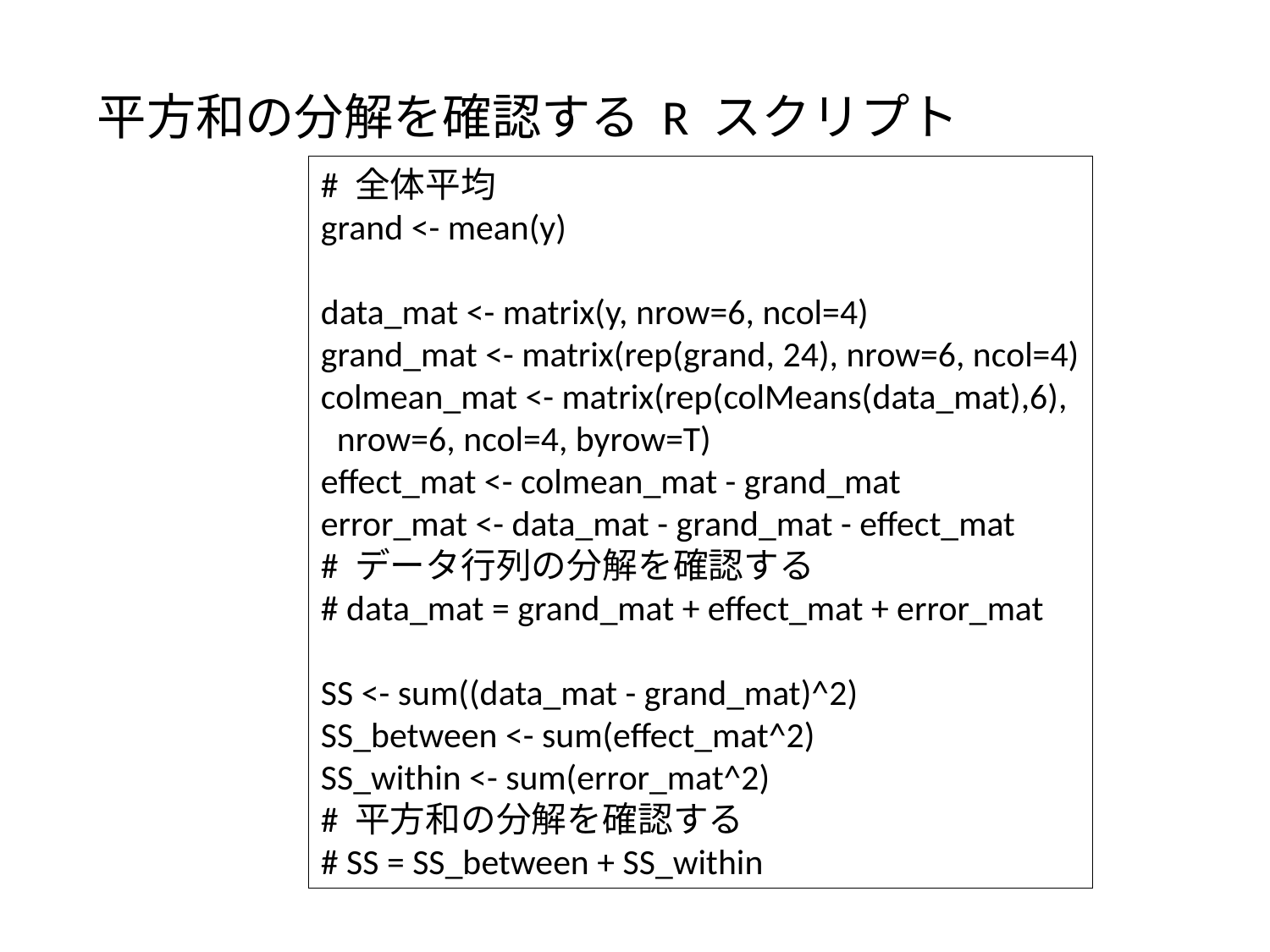

平方和の分解を確認する R スクリプト
# 全体平均
grand <- mean(y)

data_mat <- matrix(y, nrow=6, ncol=4)
grand_mat <- matrix(rep(grand, 24), nrow=6, ncol=4)
colmean_mat <- matrix(rep(colMeans(data_mat),6),
  nrow=6, ncol=4, byrow=T)
effect_mat <- colmean_mat - grand_mat
error_mat <- data_mat - grand_mat - effect_mat
# データ行列の分解を確認する
# data_mat = grand_mat + effect_mat + error_mat

SS <- sum((data_mat - grand_mat)^2)
SS_between <- sum(effect_mat^2)
SS_within <- sum(error_mat^2)
# 平方和の分解を確認する
# SS = SS_between + SS_within